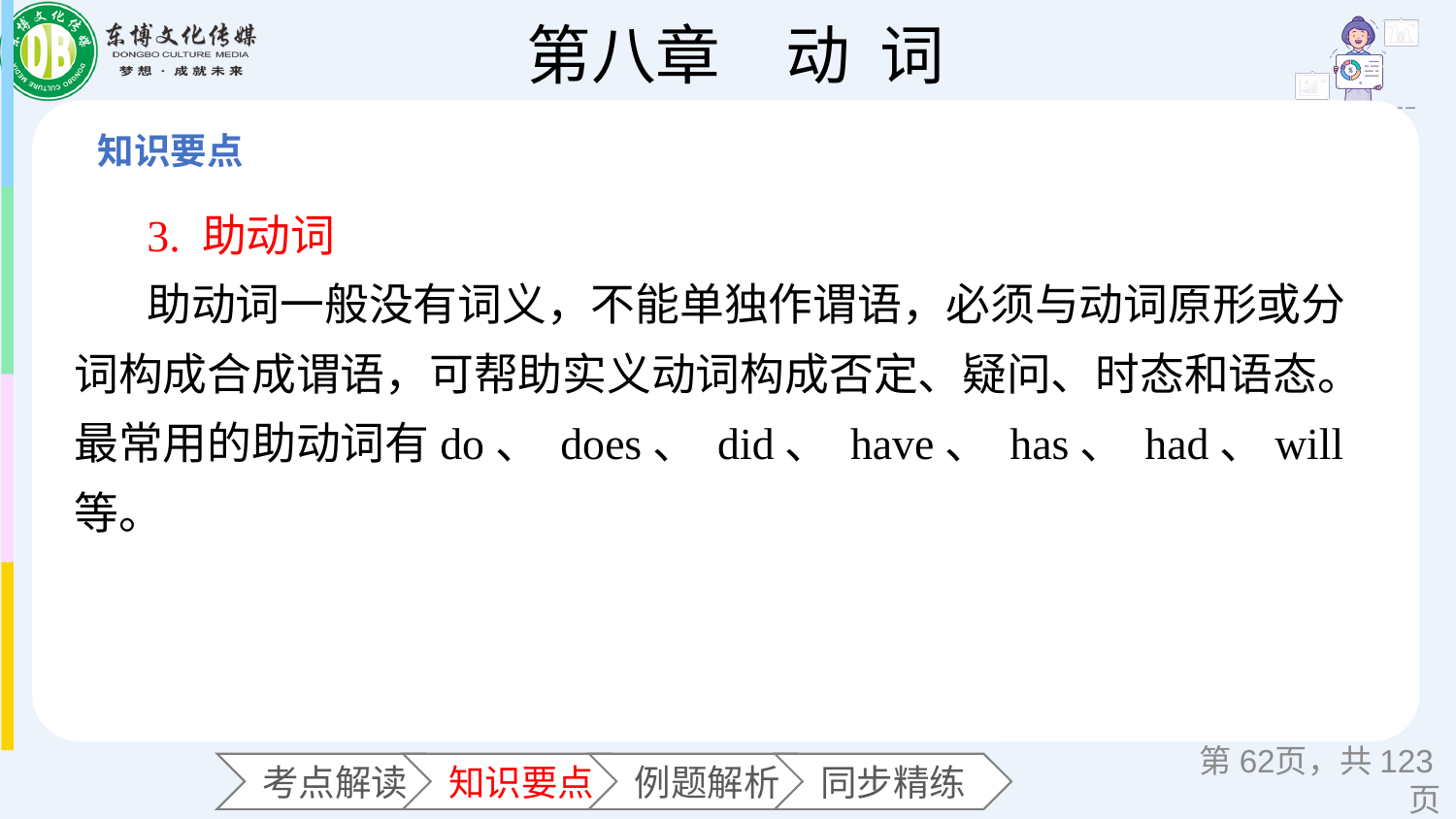

3. 助动词
助动词一般没有词义，不能单独作谓语，必须与动词原形或分词构成合成谓语，可帮助实义动词构成否定、疑问、时态和语态。最常用的助动词有do、 does、 did、 have、 has、 had、will等。
第62页，共123页